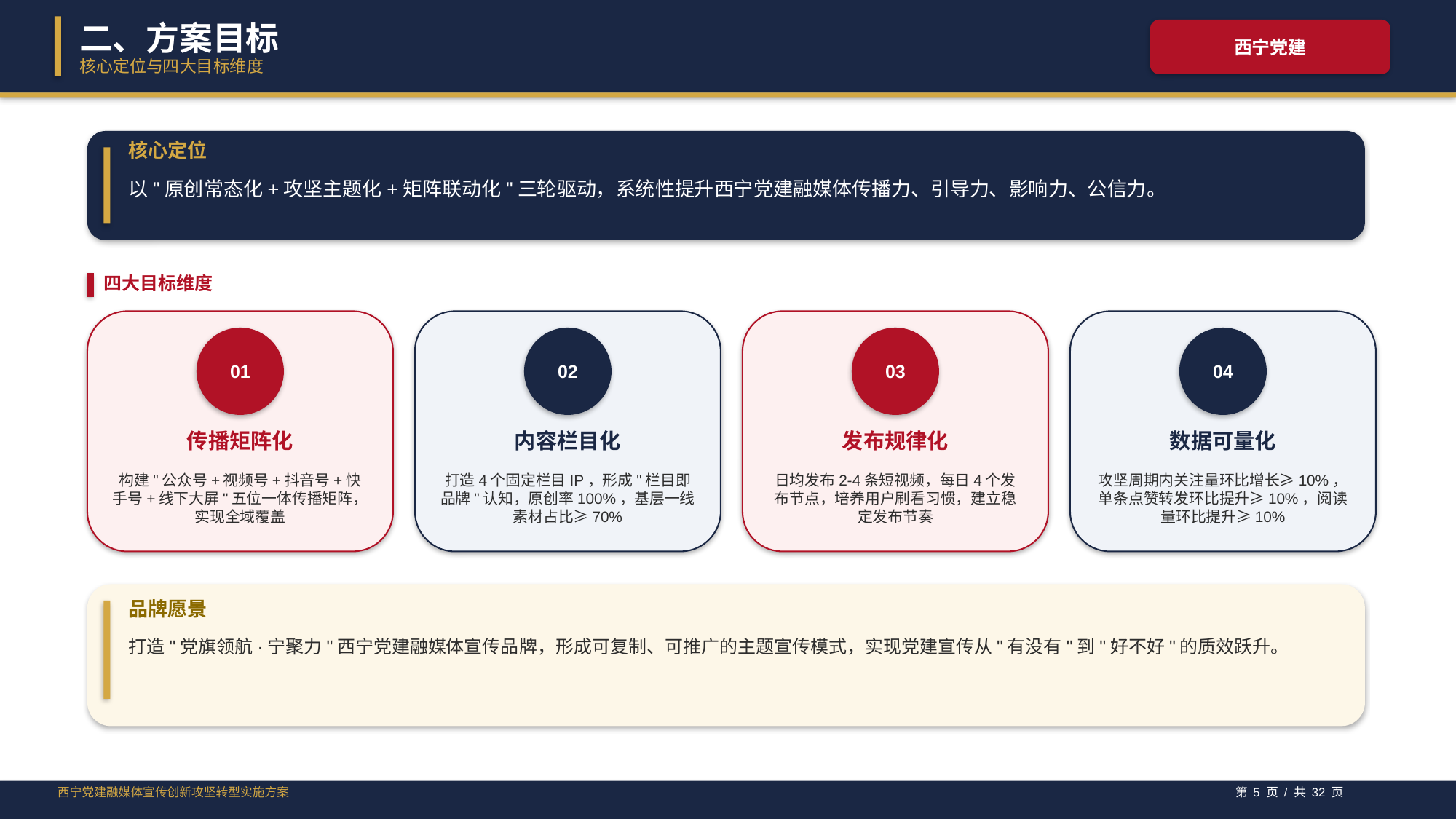

二、方案目标

西宁党建
核心定位与四大目标维度

核心定位

以"原创常态化+攻坚主题化+矩阵联动化"三轮驱动，系统性提升西宁党建融媒体传播力、引导力、影响力、公信力。
四大目标维度

01

02

03

04
传播矩阵化
内容栏目化
发布规律化
数据可量化
构建"公众号+视频号+抖音号+快手号+线下大屏"五位一体传播矩阵，实现全域覆盖
打造4个固定栏目IP，形成"栏目即品牌"认知，原创率100%，基层一线素材占比≥70%
日均发布2-4条短视频，每日4个发布节点，培养用户刷看习惯，建立稳定发布节奏
攻坚周期内关注量环比增长≥10%，单条点赞转发环比提升≥10%，阅读量环比提升≥10%

品牌愿景

打造"党旗领航·宁聚力"西宁党建融媒体宣传品牌，形成可复制、可推广的主题宣传模式，实现党建宣传从"有没有"到"好不好"的质效跃升。

西宁党建融媒体宣传创新攻坚转型实施方案
第 5 页 / 共 32 页